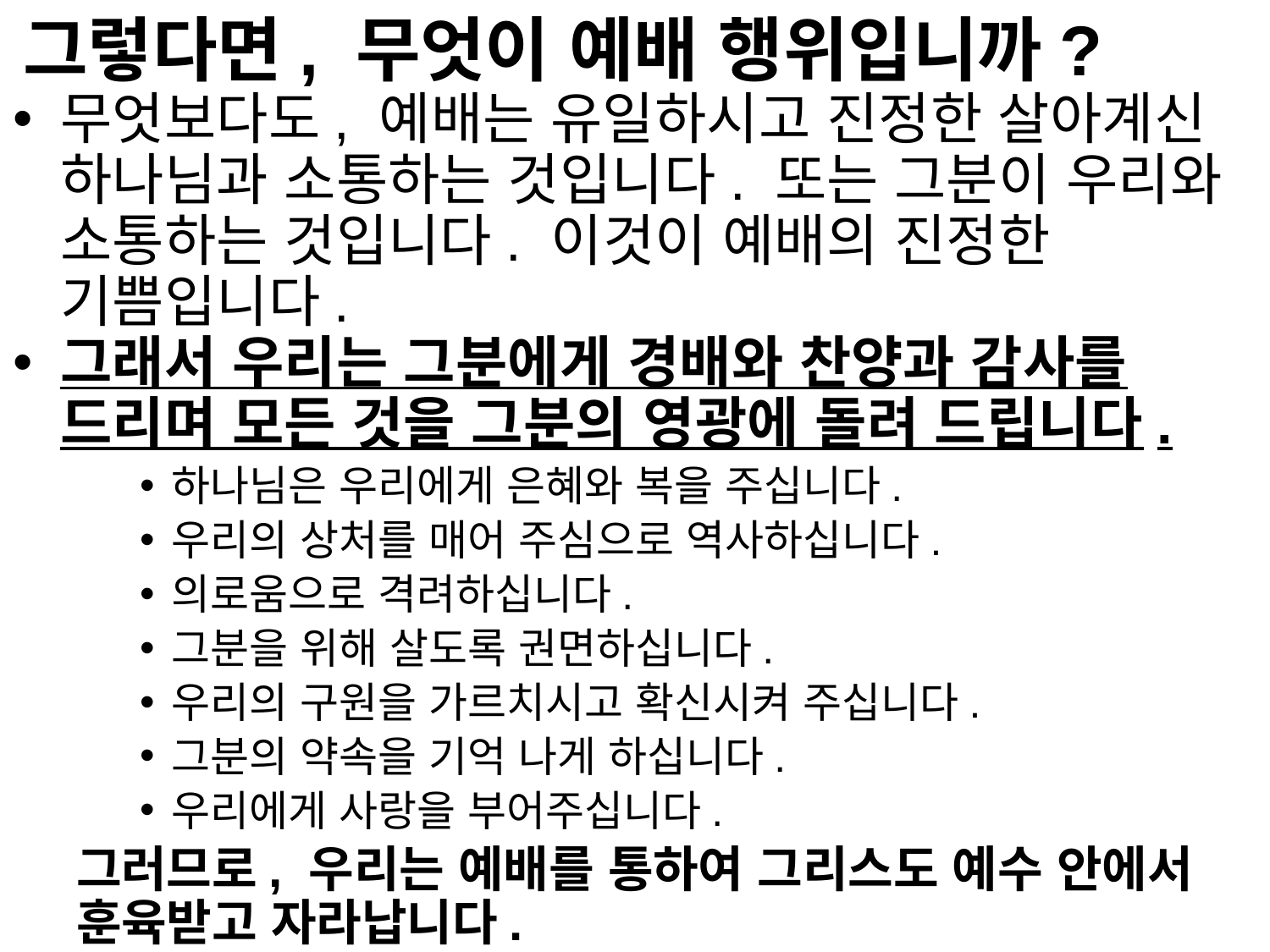

# 그렇다면, 무엇이 예배 행위입니까?
무엇보다도, 예배는 유일하시고 진정한 살아계신 하나님과 소통하는 것입니다. 또는 그분이 우리와 소통하는 것입니다. 이것이 예배의 진정한 기쁨입니다.
그래서 우리는 그분에게 경배와 찬양과 감사를 드리며 모든 것을 그분의 영광에 돌려 드립니다.
하나님은 우리에게 은혜와 복을 주십니다.
우리의 상처를 매어 주심으로 역사하십니다.
의로움으로 격려하십니다.
그분을 위해 살도록 권면하십니다.
우리의 구원을 가르치시고 확신시켜 주십니다.
그분의 약속을 기억 나게 하십니다.
우리에게 사랑을 부어주십니다.
그러므로, 우리는 예배를 통하여 그리스도 예수 안에서 훈육받고 자라납니다.